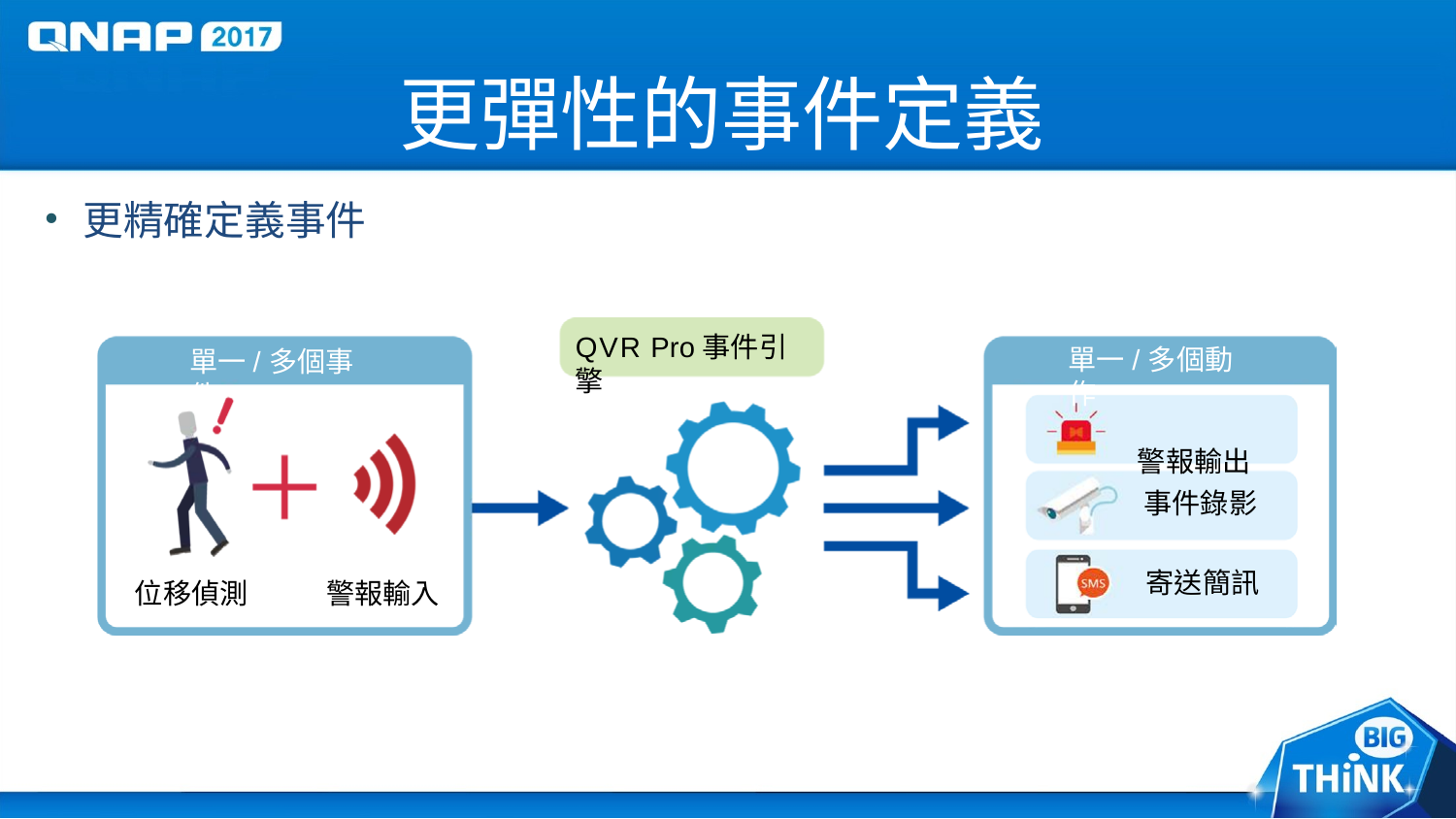

# 更彈性的事件定義
更精確定義事件

QVR Pro事件引擎
單一/多個動作

警報輸出
單一/多個事件
事件錄影
寄送簡訊
警報輸入
位移偵測